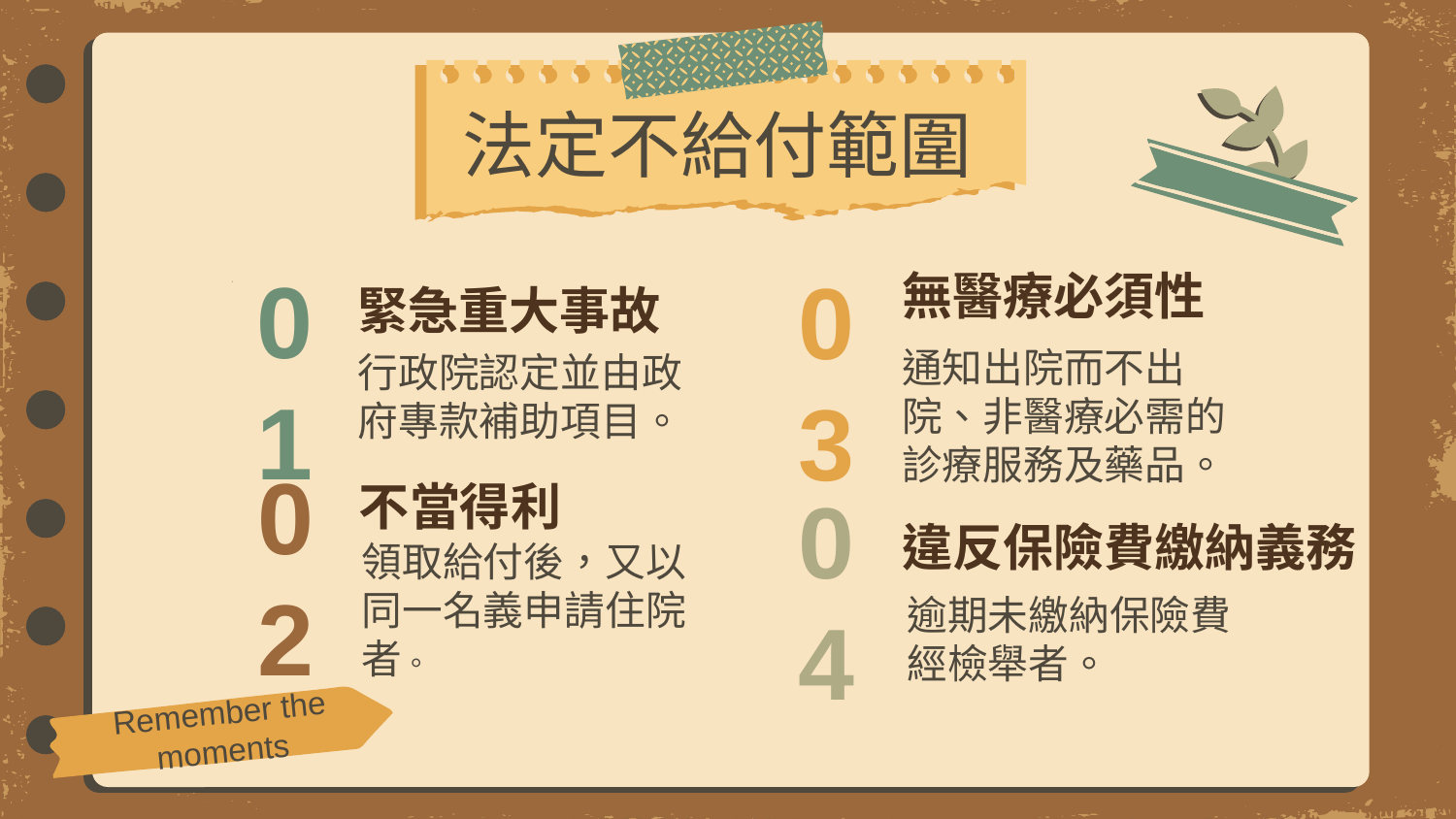

法定不給付範圍

無醫療必須性
緊急重大事故

# 01
03
行政院認定並由政府專款補助項目。
通知出院而不出院、非醫療必需的診療服務及藥品。

不當得利
02

違反保險費繳納義務
04
領取給付後，又以同一名義申請住院者。
逾期未繳納保險費經檢舉者。

Remember the moments